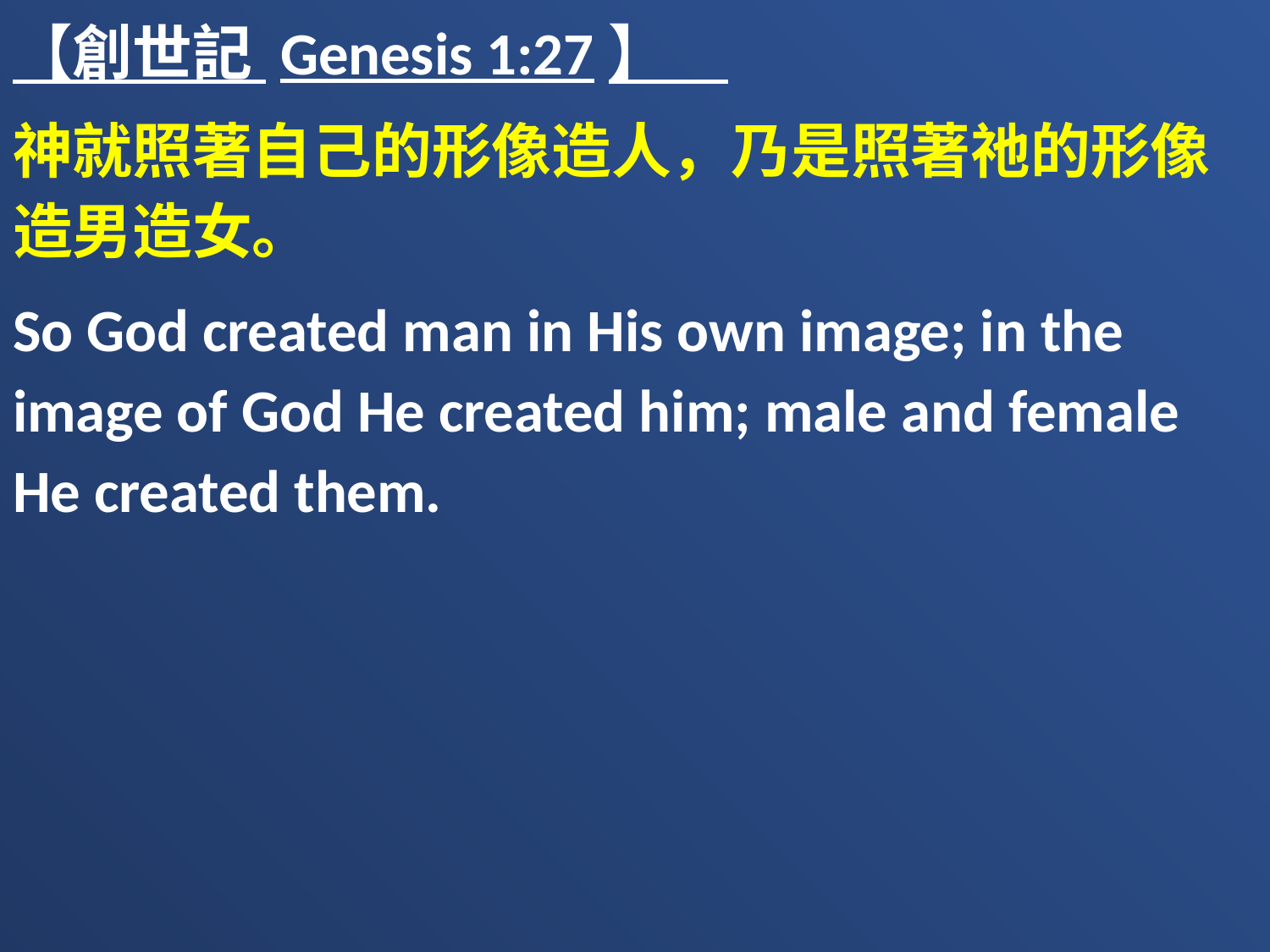

【創世記 Genesis 1:27】
神就照著自己的形像造人，乃是照著祂的形像造男造女。
So God created man in His own image; in the image of God He created him; male and female He created them.